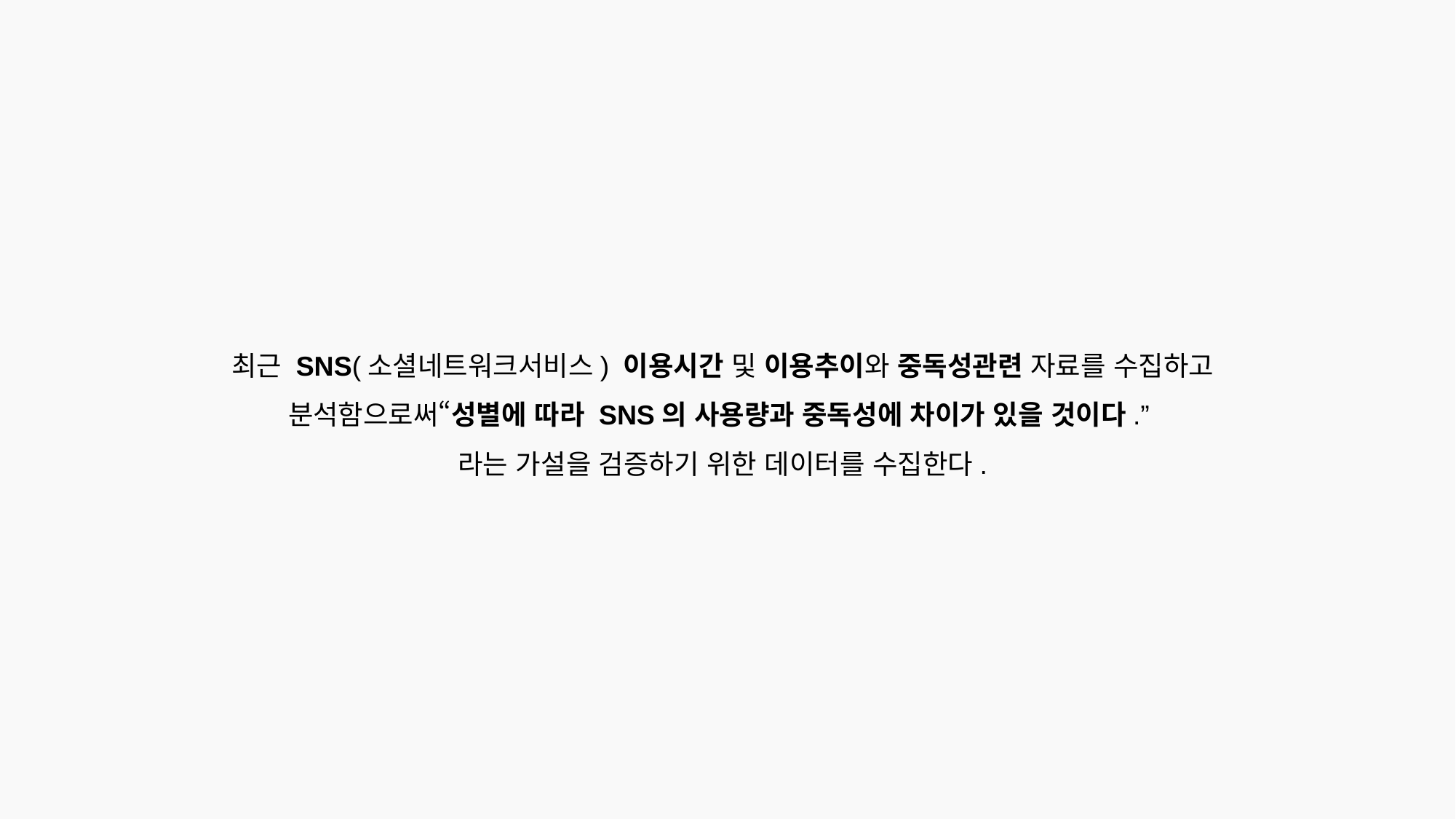

최근 SNS(소셜네트워크서비스) 이용시간 및 이용추이와 중독성관련 자료를 수집하고 분석함으로써“성별에 따라 SNS의 사용량과 중독성에 차이가 있을 것이다.”
라는 가설을 검증하기 위한 데이터를 수집한다.